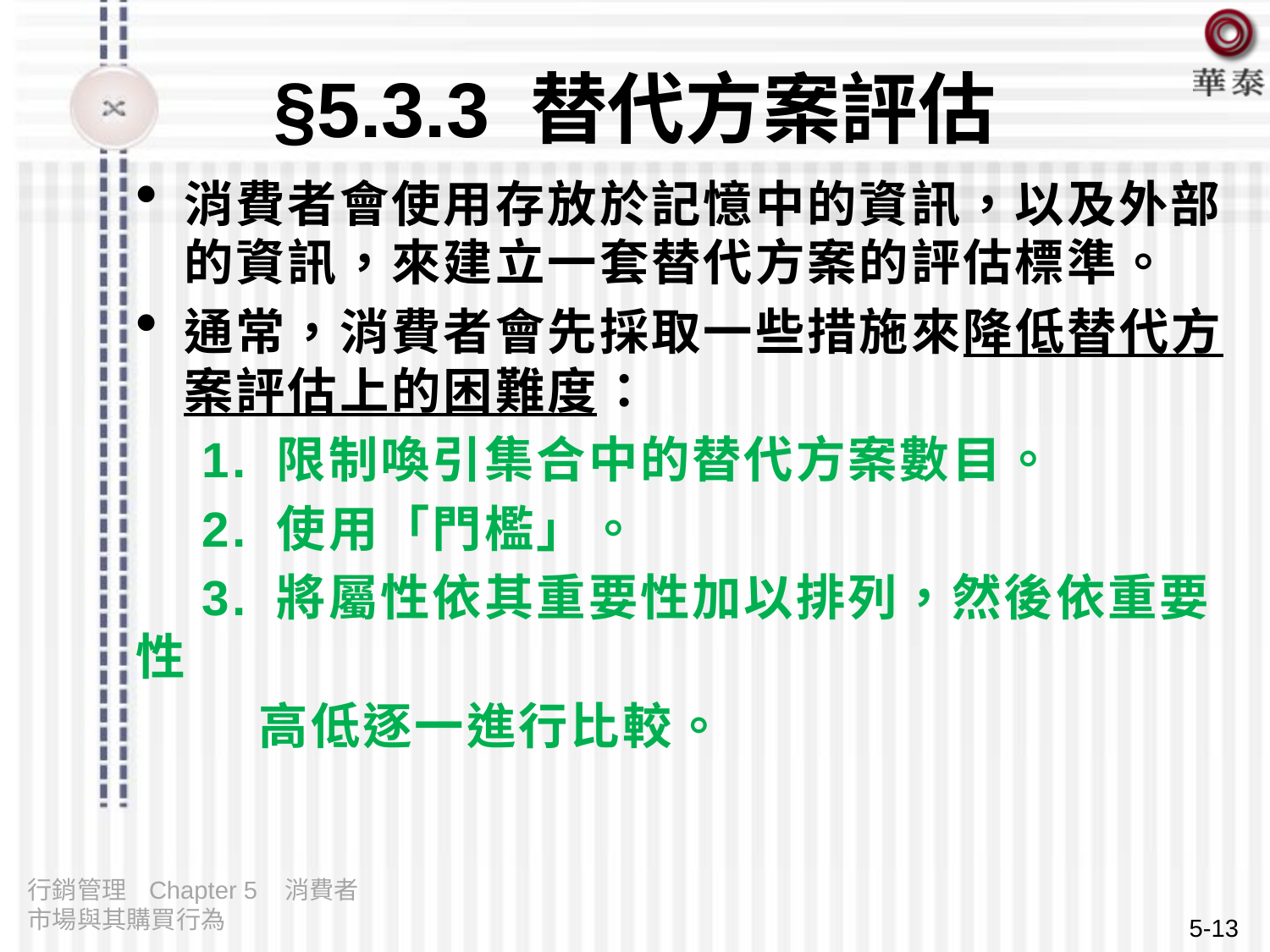

# §5.3.3 替代方案評估
消費者會使用存放於記憶中的資訊，以及外部的資訊，來建立一套替代方案的評估標準。
通常，消費者會先採取一些措施來降低替代方案評估上的困難度：
    1. 限制喚引集合中的替代方案數目。
    2. 使用「門檻」。
    3. 將屬性依其重要性加以排列，然後依重要性
        高低逐一進行比較。
行銷管理   Chapter 5   消費者市場與其購買行為
5-13